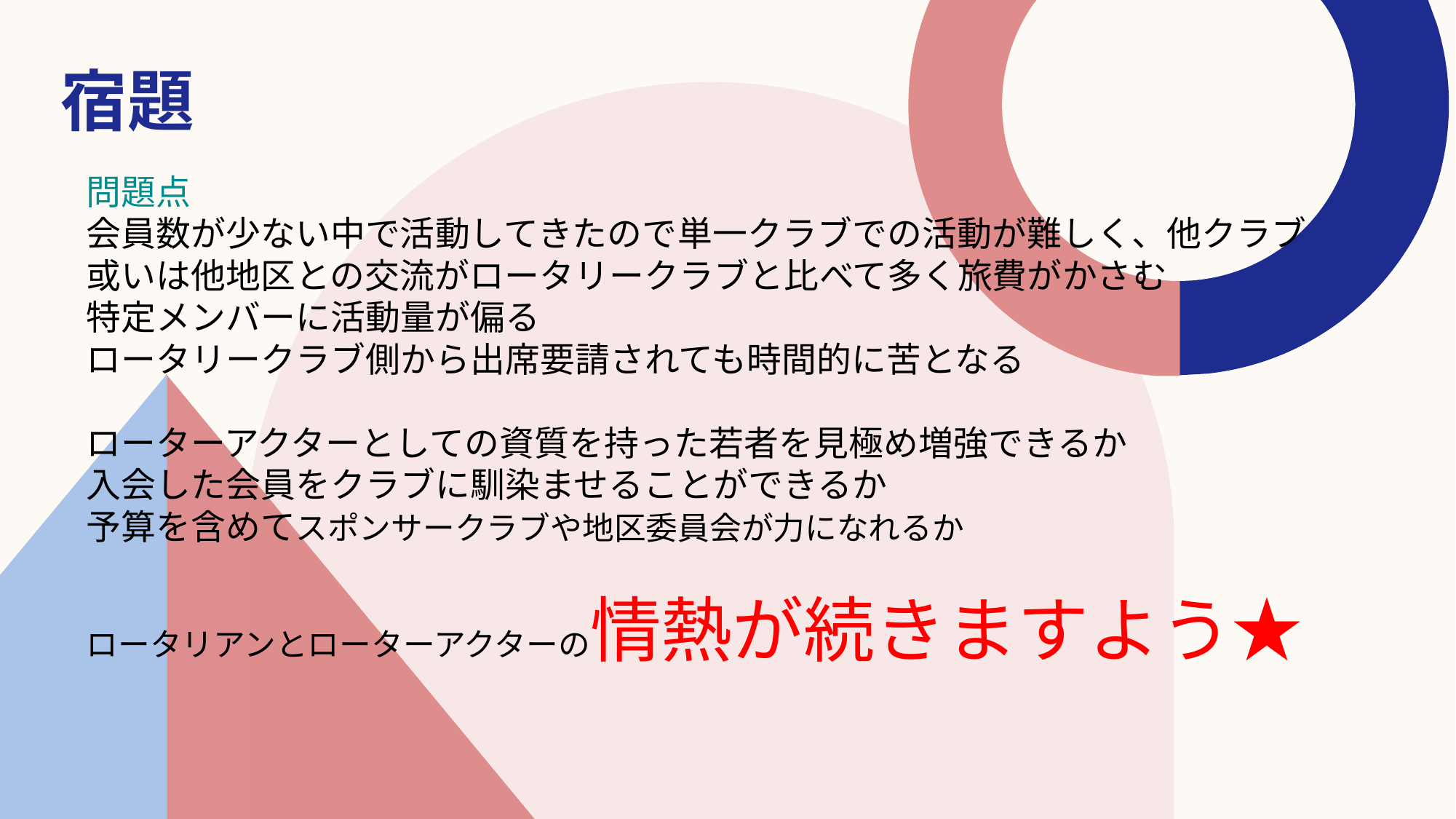

宿題
# 問題点
会員数が少ない中で活動してきたので単一クラブでの活動が難しく、他クラブ或いは他地区との交流がロータリークラブと比べて多く旅費がかさむ
特定メンバーに活動量が偏る
ロータリークラブ側から出席要請されても時間的に苦となる

ローターアクターとしての資質を持った若者を見極め増強できるか
入会した会員をクラブに馴染ませることができるか
予算を含めてスポンサークラブや地区委員会が力になれるか

ロータリアンとローターアクターの情熱が続きますよう★